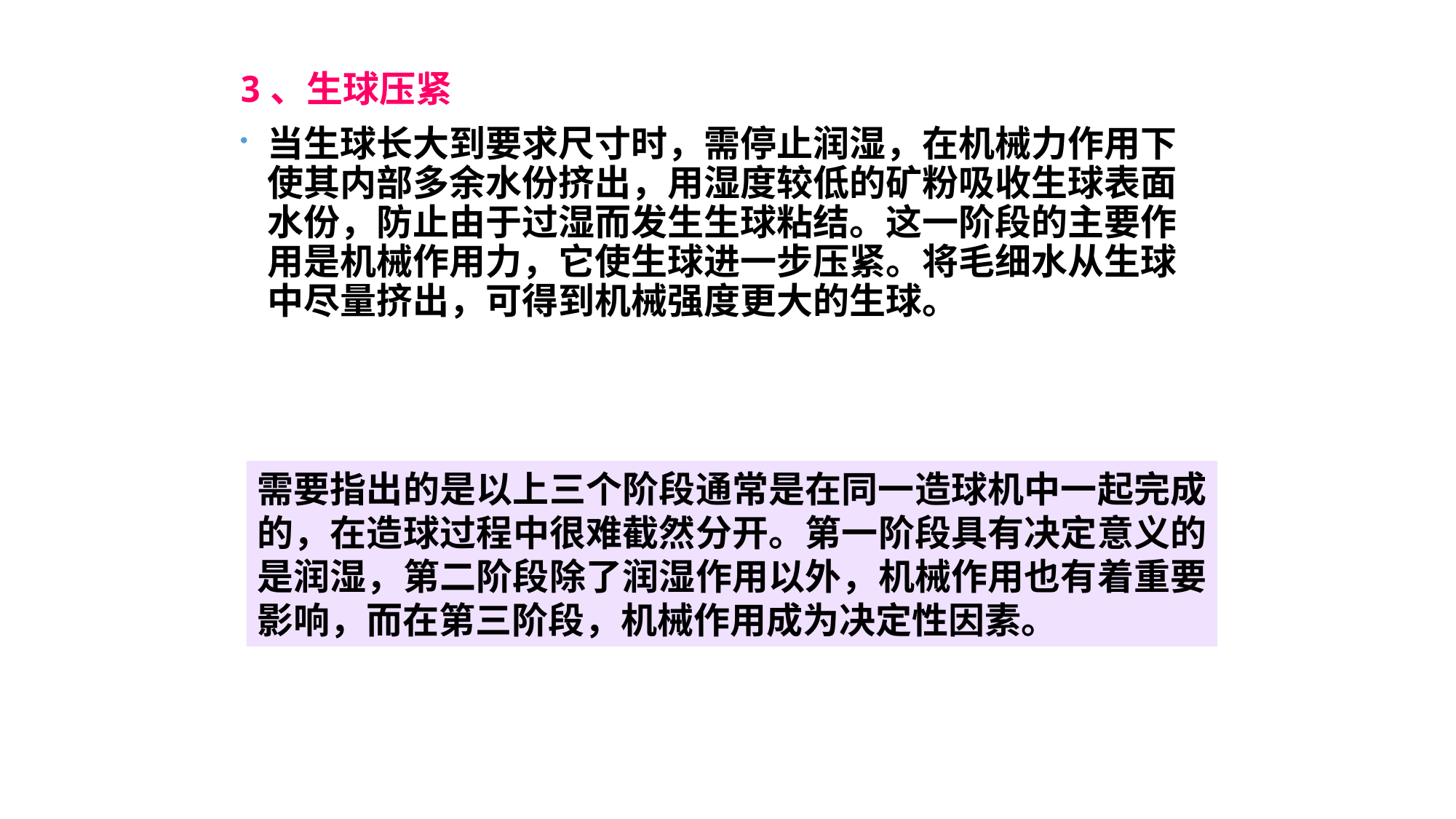

3、生球压紧
当生球长大到要求尺寸时，需停止润湿，在机械力作用下使其内部多余水份挤出，用湿度较低的矿粉吸收生球表面水份，防止由于过湿而发生生球粘结。这一阶段的主要作用是机械作用力，它使生球进一步压紧。将毛细水从生球中尽量挤出，可得到机械强度更大的生球。
需要指出的是以上三个阶段通常是在同一造球机中一起完成的，在造球过程中很难截然分开。第一阶段具有决定意义的是润湿，第二阶段除了润湿作用以外，机械作用也有着重要影响，而在第三阶段，机械作用成为决定性因素。
20